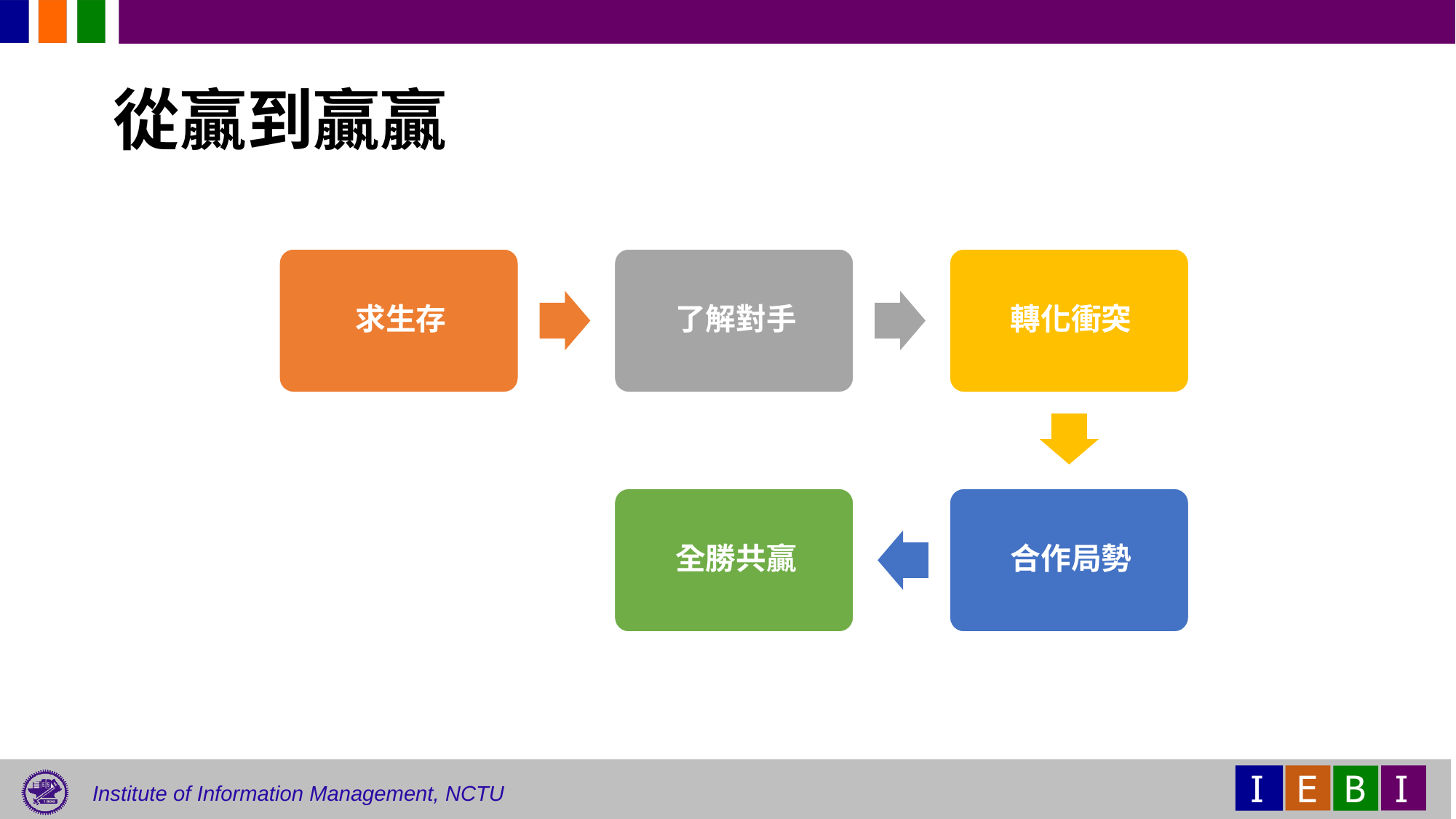

# 從贏到贏贏
求生存

了解對手

轉化衝突

合作局勢

全勝共贏